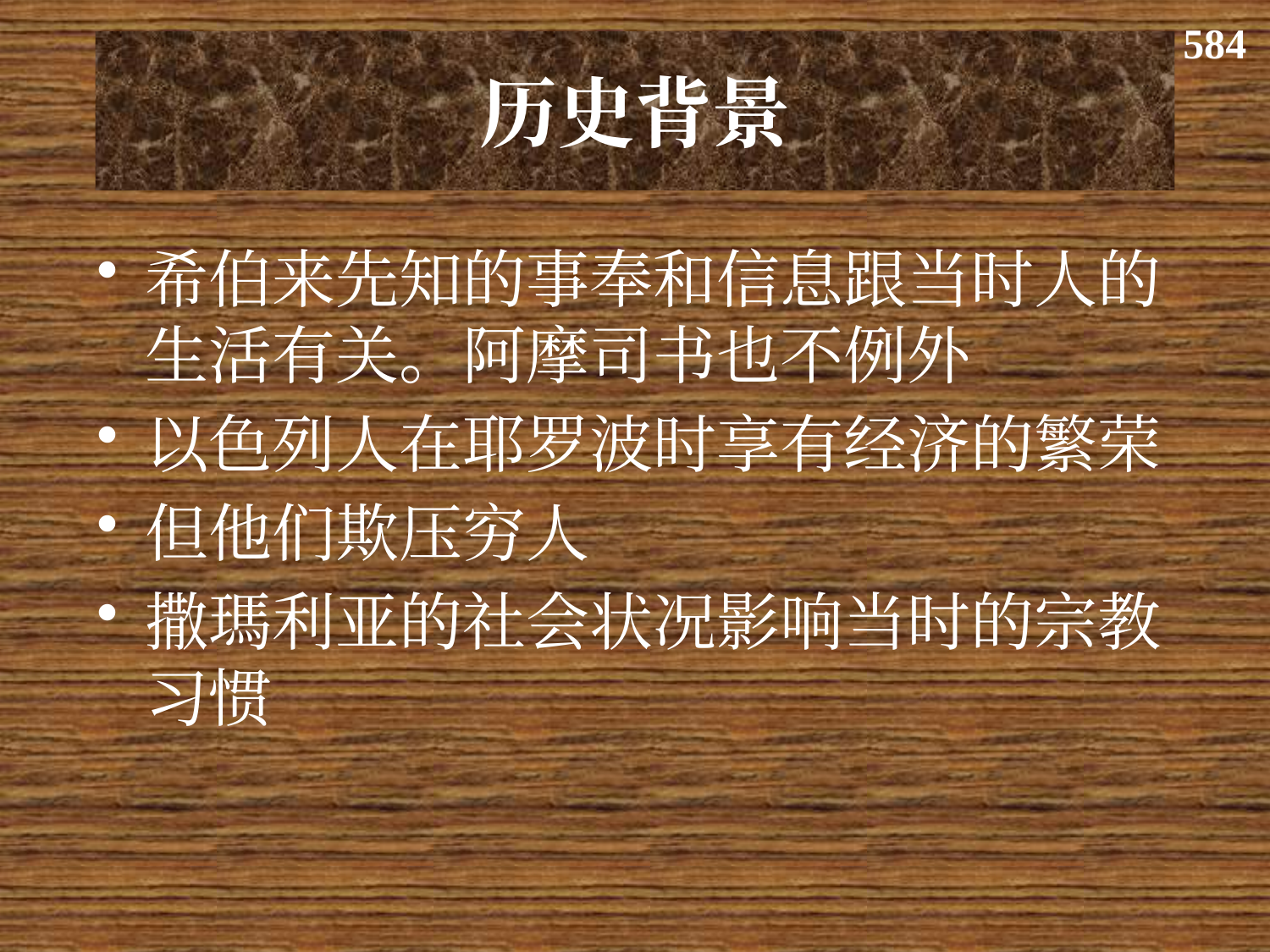

584
# 历史背景
希伯来先知的事奉和信息跟当时人的生活有关。阿摩司书也不例外
以色列人在耶罗波时享有经济的繁荣
但他们欺压穷人
撒瑪利亚的社会状况影响当时的宗教习惯